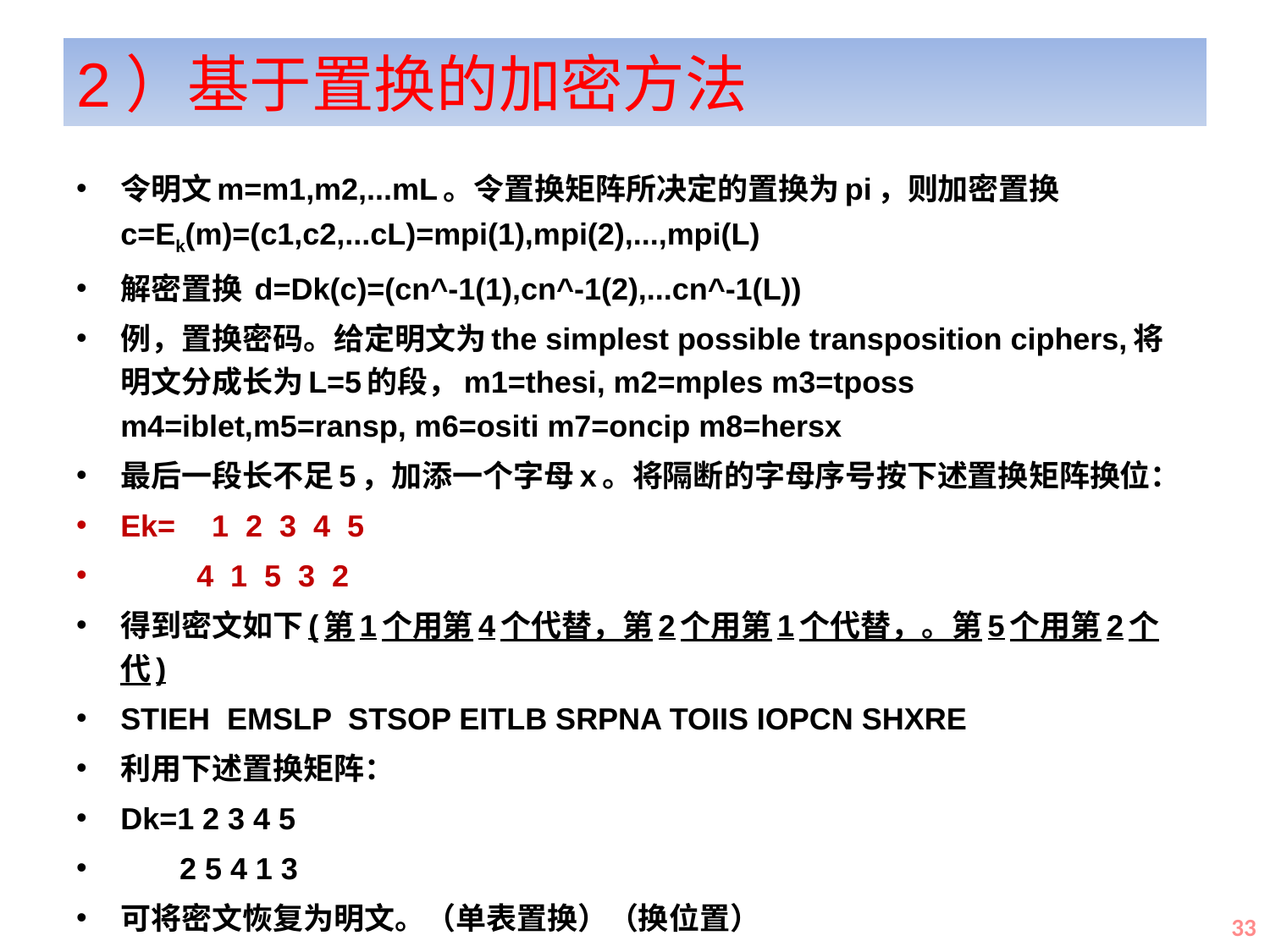

# 2）基于置换的加密方法
令明文m=m1,m2,...mL。令置换矩阵所决定的置换为pi，则加密置换c=Ek(m)=(c1,c2,...cL)=mpi(1),mpi(2),...,mpi(L)
解密置换 d=Dk(c)=(cn^-1(1),cn^-1(2),...cn^-1(L))
例，置换密码。给定明文为the simplest possible transposition ciphers,将明文分成长为L=5的段，m1=thesi, m2=mples m3=tposs m4=iblet,m5=ransp, m6=ositi m7=oncip m8=hersx
最后一段长不足5，加添一个字母x。将隔断的字母序号按下述置换矩阵换位：
Ek= 	1  2  3  4  5
         4  1  5  3  2
得到密文如下(第1个用第4个代替，第2个用第1个代替，。第5个用第2个代)
STIEH  EMSLP  STSOP EITLB SRPNA TOIIS IOPCN SHXRE
利用下述置换矩阵：
Dk=1 2 3 4 5
       2 5 4 1 3
可将密文恢复为明文。（单表置换）（换位置）
33